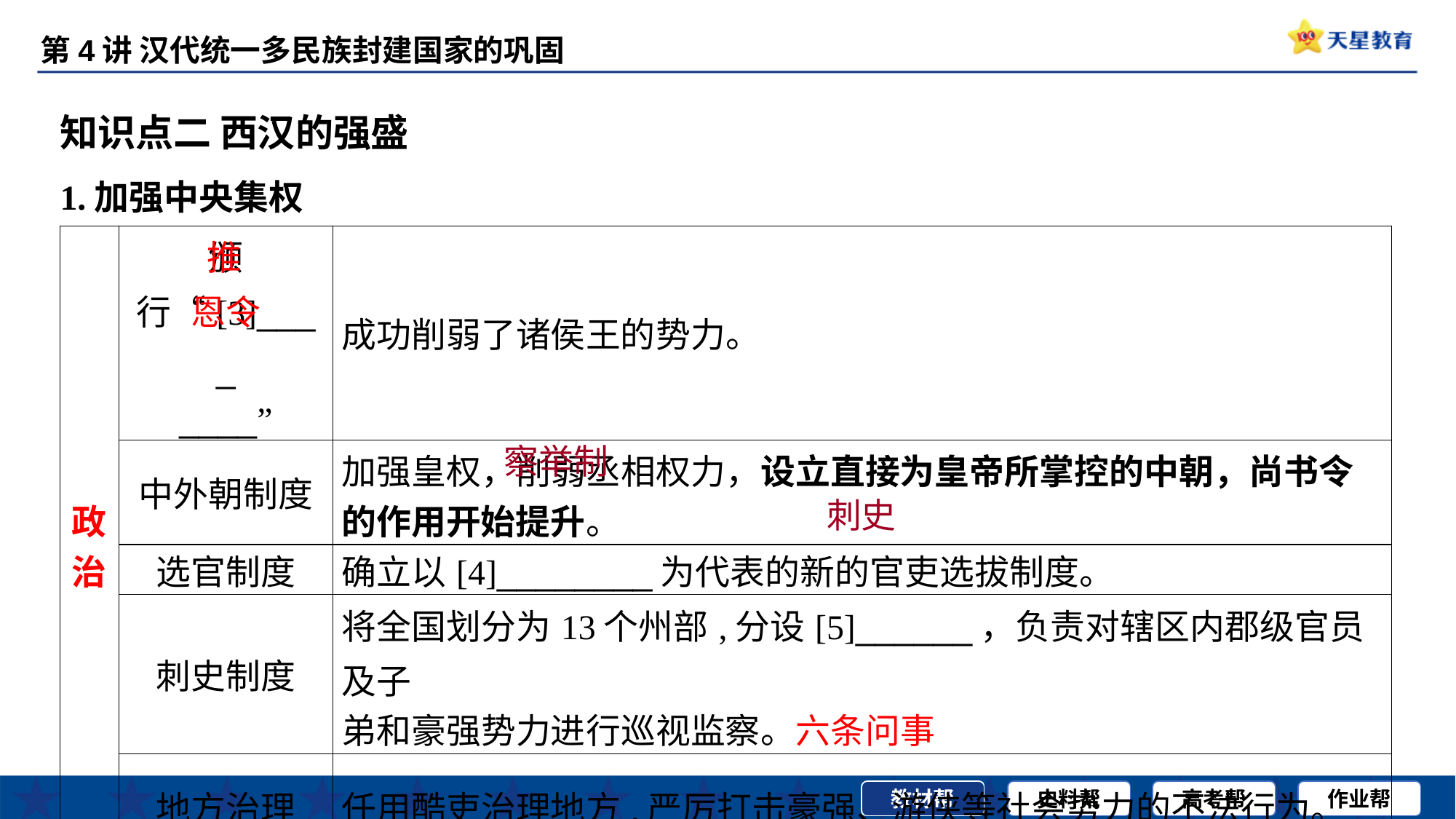

知识点二 西汉的强盛
1.加强中央集权
         推
       恩令
| 政 治 | 颁行“[3]\_\_\_\_ \_\_\_\_” | 成功削弱了诸侯王的势力。 |
| --- | --- | --- |
|  | 中外朝制度 | 加强皇权，削弱丞相权力，设立直接为皇帝所掌控的中朝，尚书令 的作用开始提升。 |
|  | 选官制度 | 确立以[4]\_\_\_\_\_\_\_\_为代表的新的官吏选拔制度。 |
|  | 刺史制度 | 将全国划分为13个州部,分设[5]\_\_\_\_\_\_，负责对辖区内郡级官员及子 弟和豪强势力进行巡视监察。六条问事 |
|  | 地方治理 | 任用酷吏治理地方,严厉打击豪强、游侠等社会势力的不法行为。 |
| 经 济 | 改革币制 | 将铸币权收归中央。 |
察举制
刺史